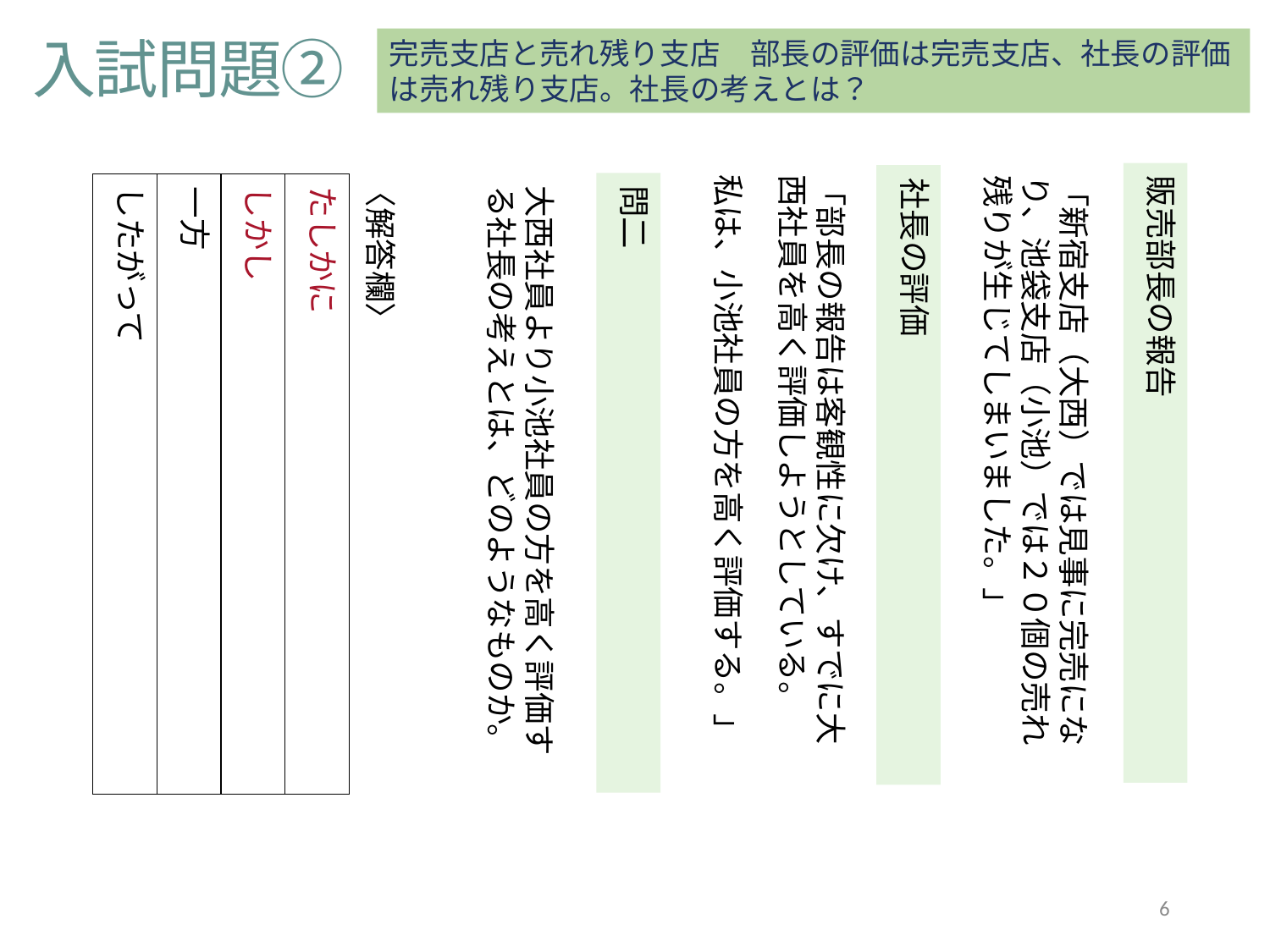

入試問題②
完売支店と売れ残り支店　部長の評価は完売支店、社長の評価は売れ残り支店。社長の考えとは？
私は、小池社員の方を高く評価する。」
「部長の報告は客観性に欠け、すでに大西社員を高く評価しようとしている。
「新宿支店（大西）では見事に完売になり、池袋支店（小池）では２０個の売れ残りが生じてしまいました。」
〈解答欄〉
販売部長の報告
社長の評価
大西社員より小池社員の方を高く評価する社長の考えとは、どのようなものか。
問二
したがって
一方
しかし
たしかに
6